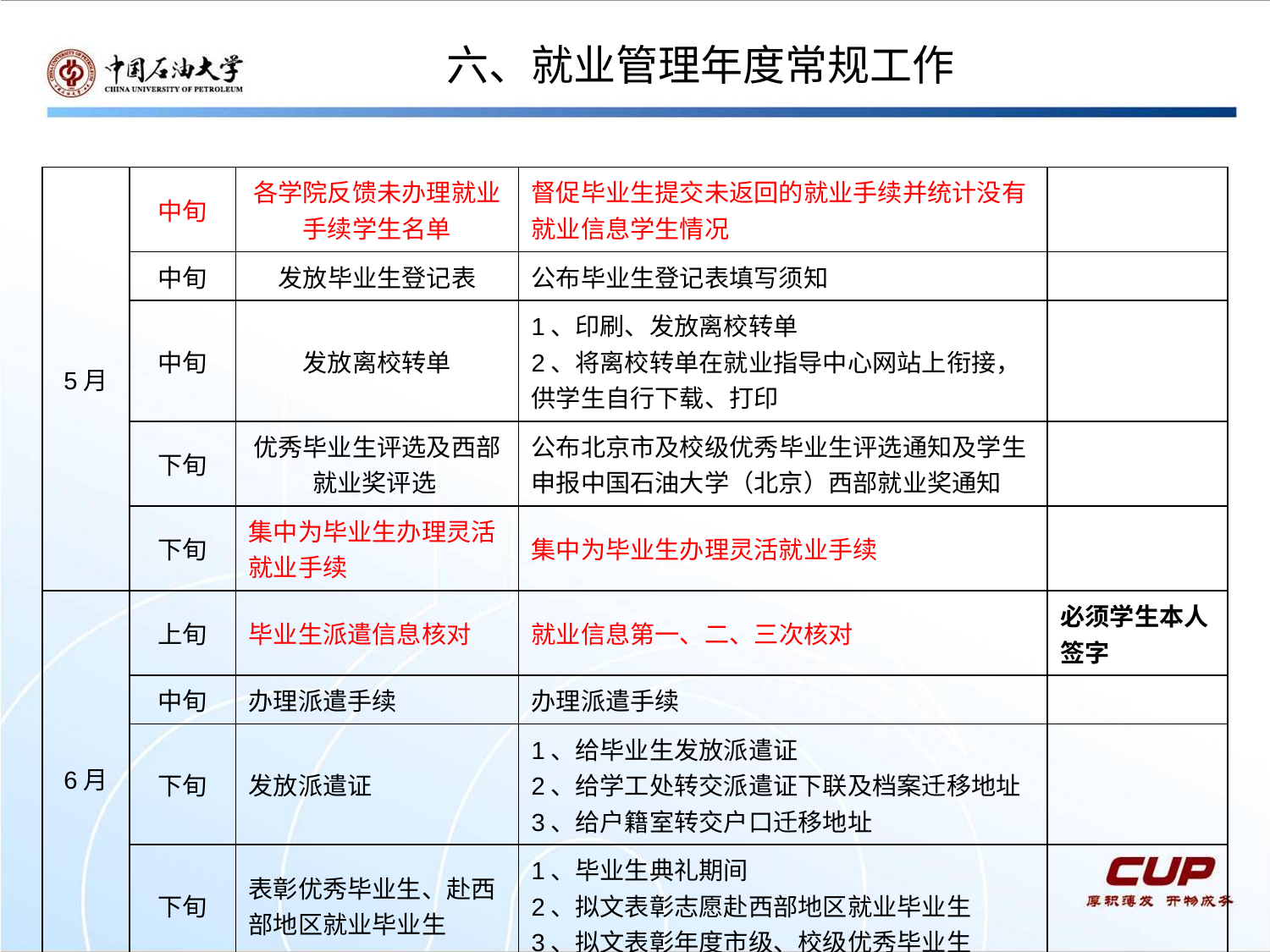

六、就业管理年度常规工作
| 5月 | 中旬 | 各学院反馈未办理就业手续学生名单 | 督促毕业生提交未返回的就业手续并统计没有就业信息学生情况 |  |
| --- | --- | --- | --- | --- |
|  | 中旬 | 发放毕业生登记表 | 公布毕业生登记表填写须知 |  |
|  | 中旬 | 发放离校转单 | 1、印刷、发放离校转单 2、将离校转单在就业指导中心网站上衔接，供学生自行下载、打印 |  |
|  | 下旬 | 优秀毕业生评选及西部就业奖评选 | 公布北京市及校级优秀毕业生评选通知及学生申报中国石油大学（北京）西部就业奖通知 |  |
|  | 下旬 | 集中为毕业生办理灵活就业手续 | 集中为毕业生办理灵活就业手续 |  |
| 6月 | 上旬 | 毕业生派遣信息核对 | 就业信息第一、二、三次核对 | 必须学生本人签字 |
|  | 中旬 | 办理派遣手续 | 办理派遣手续 |  |
|  | 下旬 | 发放派遣证 | 1、给毕业生发放派遣证 2、给学工处转交派遣证下联及档案迁移地址 3、给户籍室转交户口迁移地址 |  |
|  | 下旬 | 表彰优秀毕业生、赴西部地区就业毕业生 | 1、毕业生典礼期间 2、拟文表彰志愿赴西部地区就业毕业生 3、拟文表彰年度市级、校级优秀毕业生 |  |